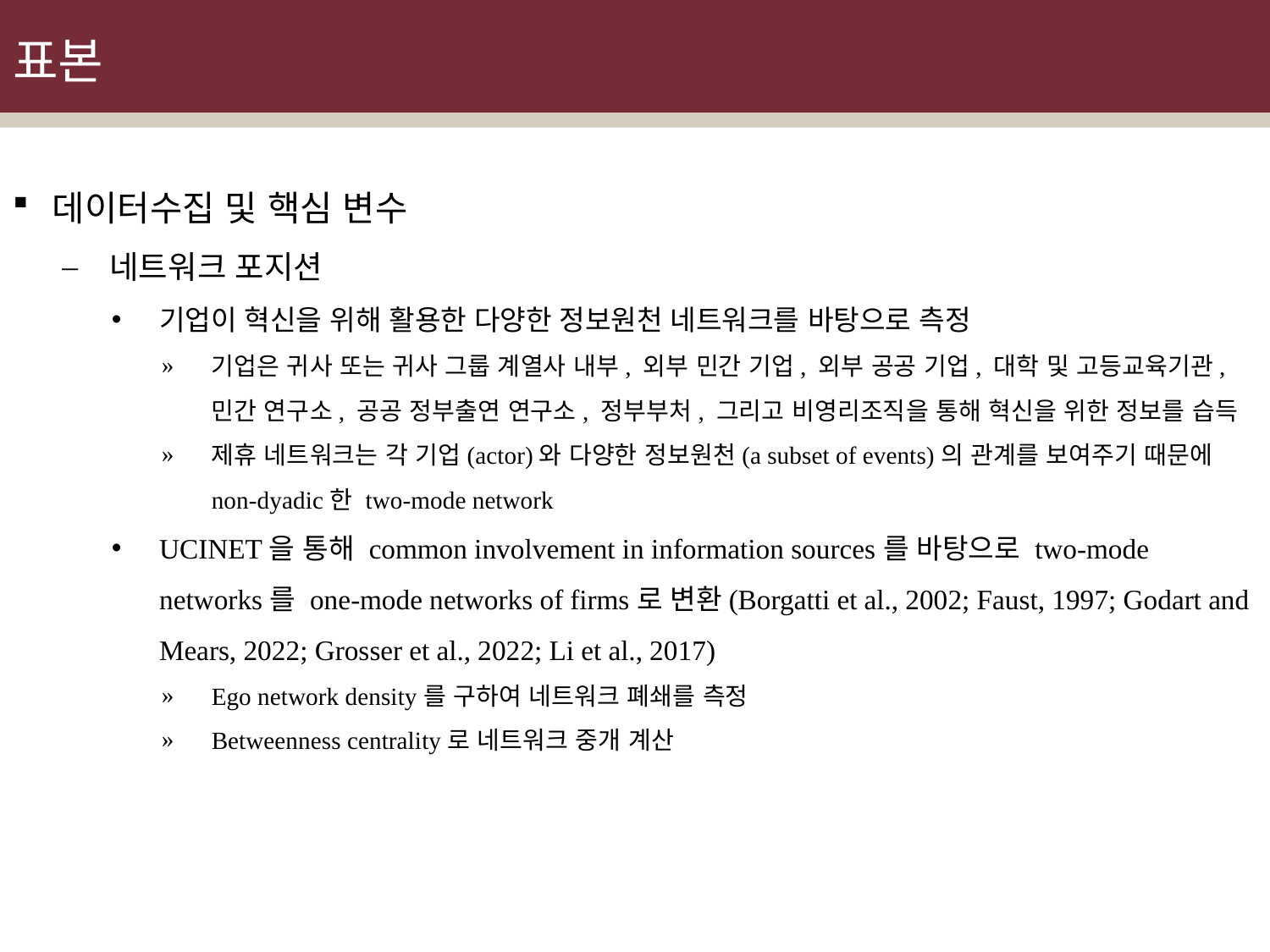

# 표본

데이터수집 및 핵심 변수
네트워크 포지션
기업이 혁신을 위해 활용한 다양한 정보원천 네트워크를 바탕으로 측정
기업은 귀사 또는 귀사 그룹 계열사 내부, 외부 민간 기업, 외부 공공 기업, 대학 및 고등교육기관, 민간 연구소, 공공 정부출연 연구소, 정부부처, 그리고 비영리조직을 통해 혁신을 위한 정보를 습득
제휴 네트워크는 각 기업(actor)와 다양한 정보원천(a subset of events)의 관계를 보여주기 때문에 non-dyadic한 two-mode network
UCINET을 통해 common involvement in information sources를 바탕으로 two-mode networks를 one-mode networks of firms로 변환(Borgatti et al., 2002; Faust, 1997; Godart and Mears, 2022; Grosser et al., 2022; Li et al., 2017)
Ego network density를 구하여 네트워크 폐쇄를 측정
Betweenness centrality로 네트워크 중개 계산